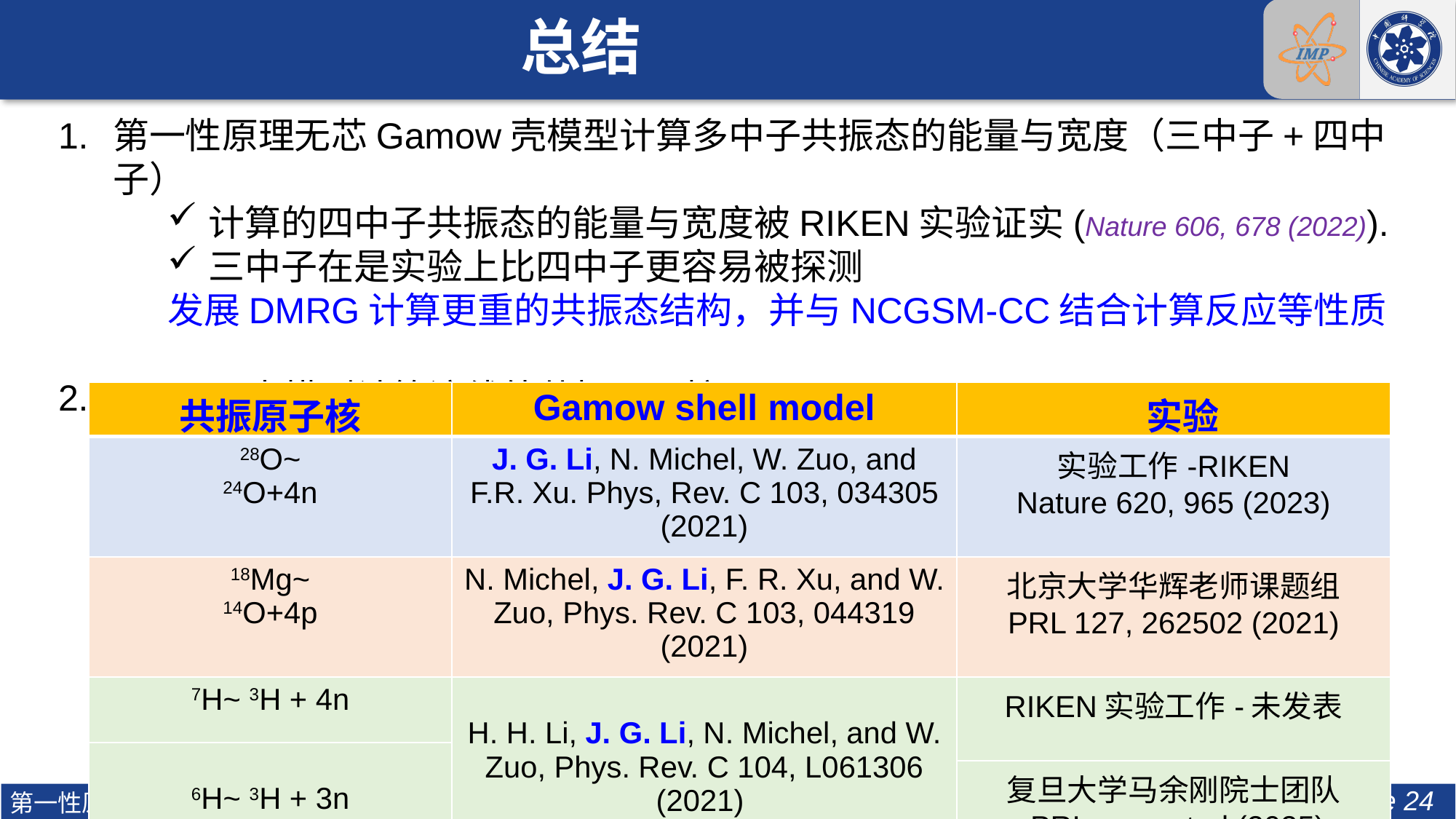

总结
第一性原理无芯Gamow壳模型计算多中子共振态的能量与宽度（三中子+四中子）
计算的四中子共振态的能量与宽度被RIKEN实验证实(Nature 606, 678 (2022)).
三中子在是实验上比四中子更容易被探测
发展DMRG计算更重的共振态结构，并与NCGSM-CC结合计算反应等性质

Gamow壳模型计算滴线外共振原子核:
| 共振原子核 | Gamow shell model | 实验 |
| --- | --- | --- |
| 28O~ 24O+4n | J. G. Li, N. Michel, W. Zuo, and F.R. Xu. Phys, Rev. C 103, 034305 (2021) | 实验工作-RIKEN Nature 620, 965 (2023) |
| 18Mg~ 14O+4p | N. Michel, J. G. Li, F. R. Xu, and W. Zuo, Phys. Rev. C 103, 044319 (2021) | 北京大学华辉老师课题组 PRL 127, 262502 (2021) |
| 7H~ 3H + 4n | H. H. Li, J. G. Li, N. Michel, and W. Zuo, Phys. Rev. C 104, L061306 (2021) | RIKEN实验工作-未发表 |
| 6H~ 3H + 3n |  |  |
|  |  | 复旦大学马余刚院士团队 PRL accepted (2025) |
Page 24